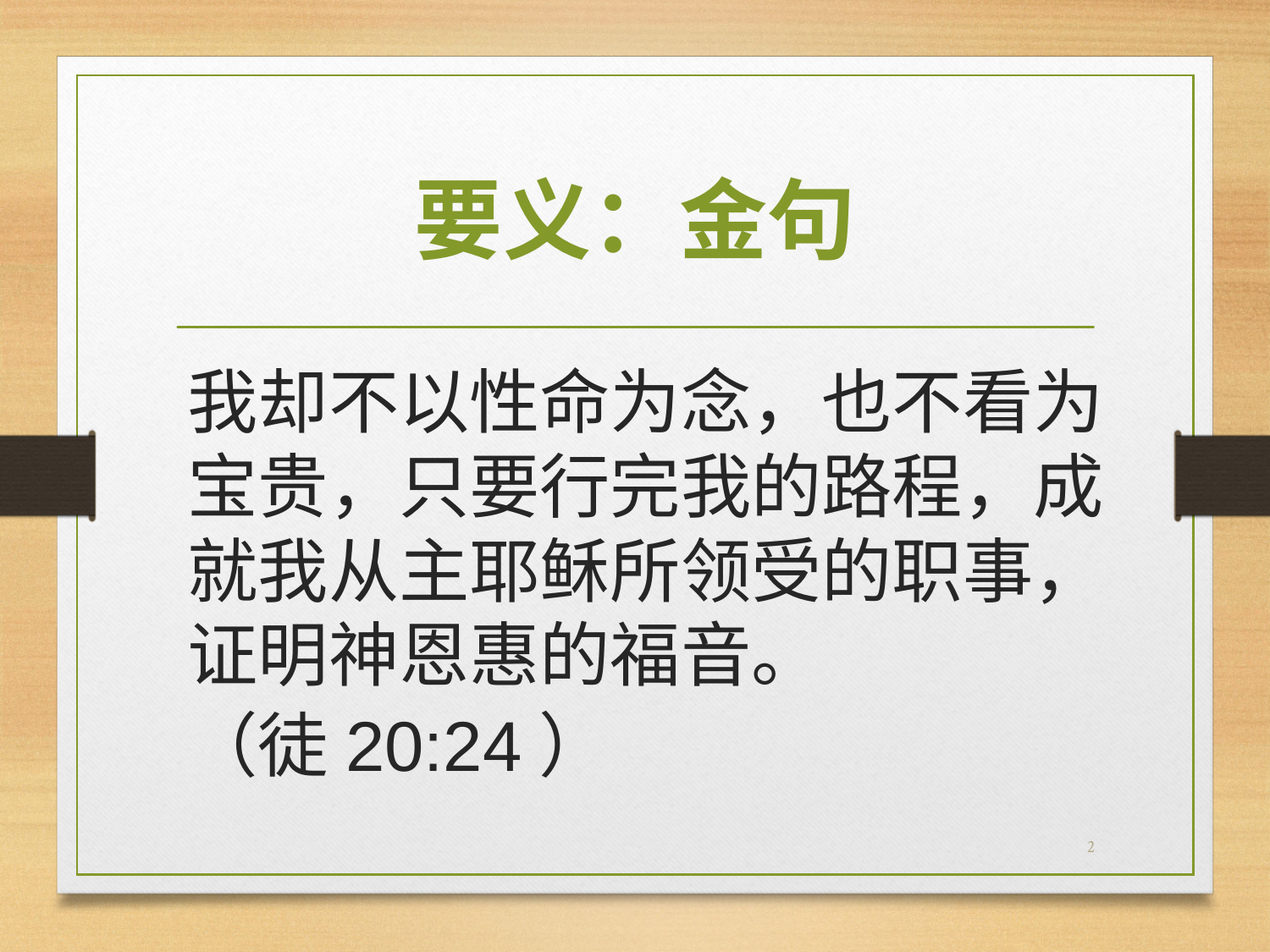

# 要义：金句
我却不以性命为念，也不看为宝贵，只要行完我的路程，成就我从主耶稣所领受的职事，证明神恩惠的福音。
（徒20:24）
2